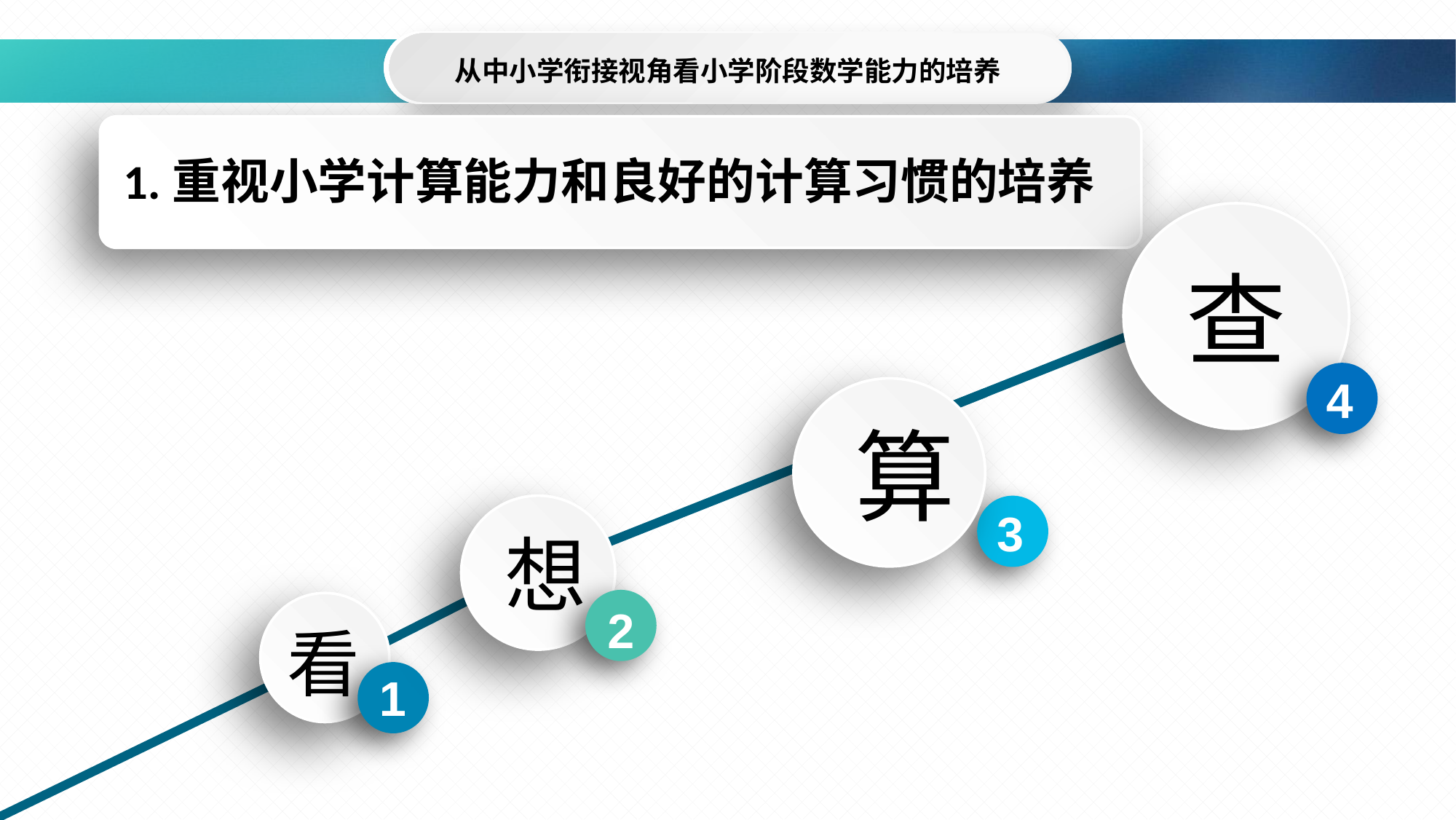

从中小学衔接视角看小学阶段数学能力的培养

1.重视小学计算能力和良好的计算习惯的培养

查

4

算

想

3

2

看

1